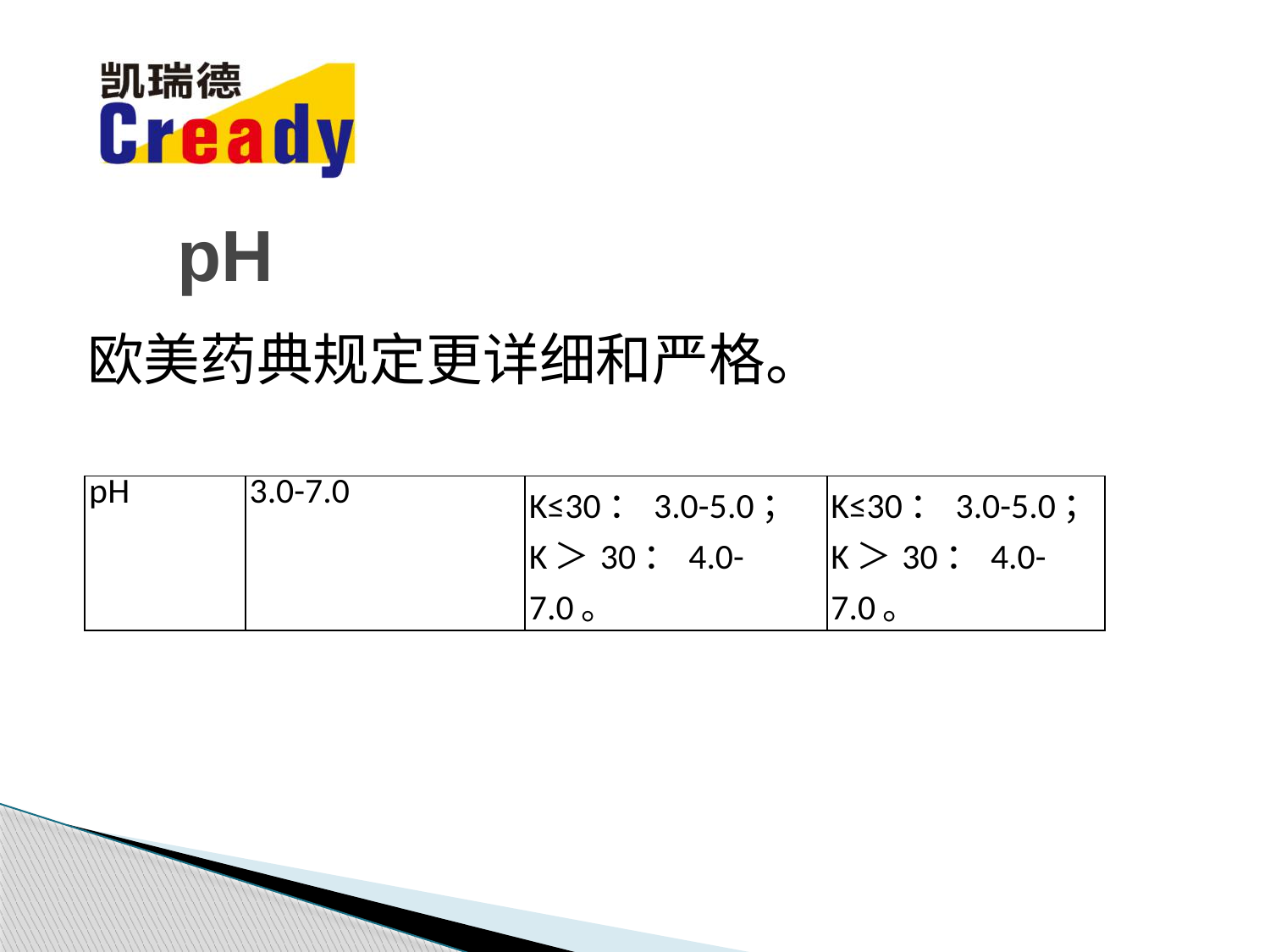

# pH
欧美药典规定更详细和严格。
| pH | 3.0-7.0 | K≤30：3.0-5.0； K＞30：4.0-7.0。 | K≤30：3.0-5.0； K＞30：4.0-7.0。 |
| --- | --- | --- | --- |